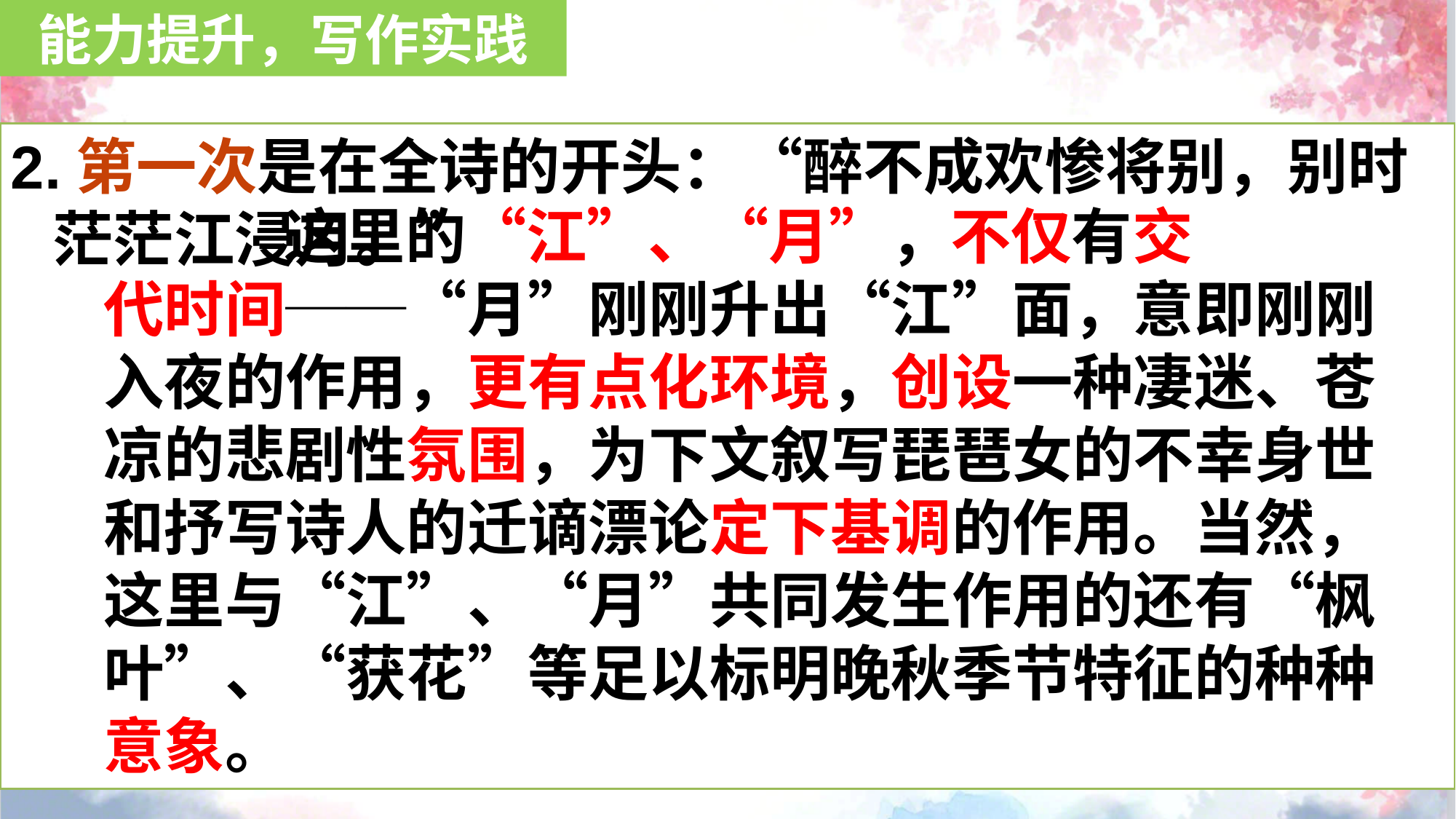

能力提升，写作实践
2.第一次是在全诗的开头：“醉不成欢惨将别，别时
  茫茫江浸月。”

            这里的“江”、“月”，不仅有交
代时间──“月”刚刚升出“江”面，意即刚刚
入夜的作用，更有点化环境，创设一种凄迷、苍
凉的悲剧性氛围，为下文叙写琵琶女的不幸身世
和抒写诗人的迁谪漂论定下基调的作用。当然，
这里与“江”、“月”共同发生作用的还有“枫
叶”、“获花”等足以标明晚秋季节特征的种种
意象。